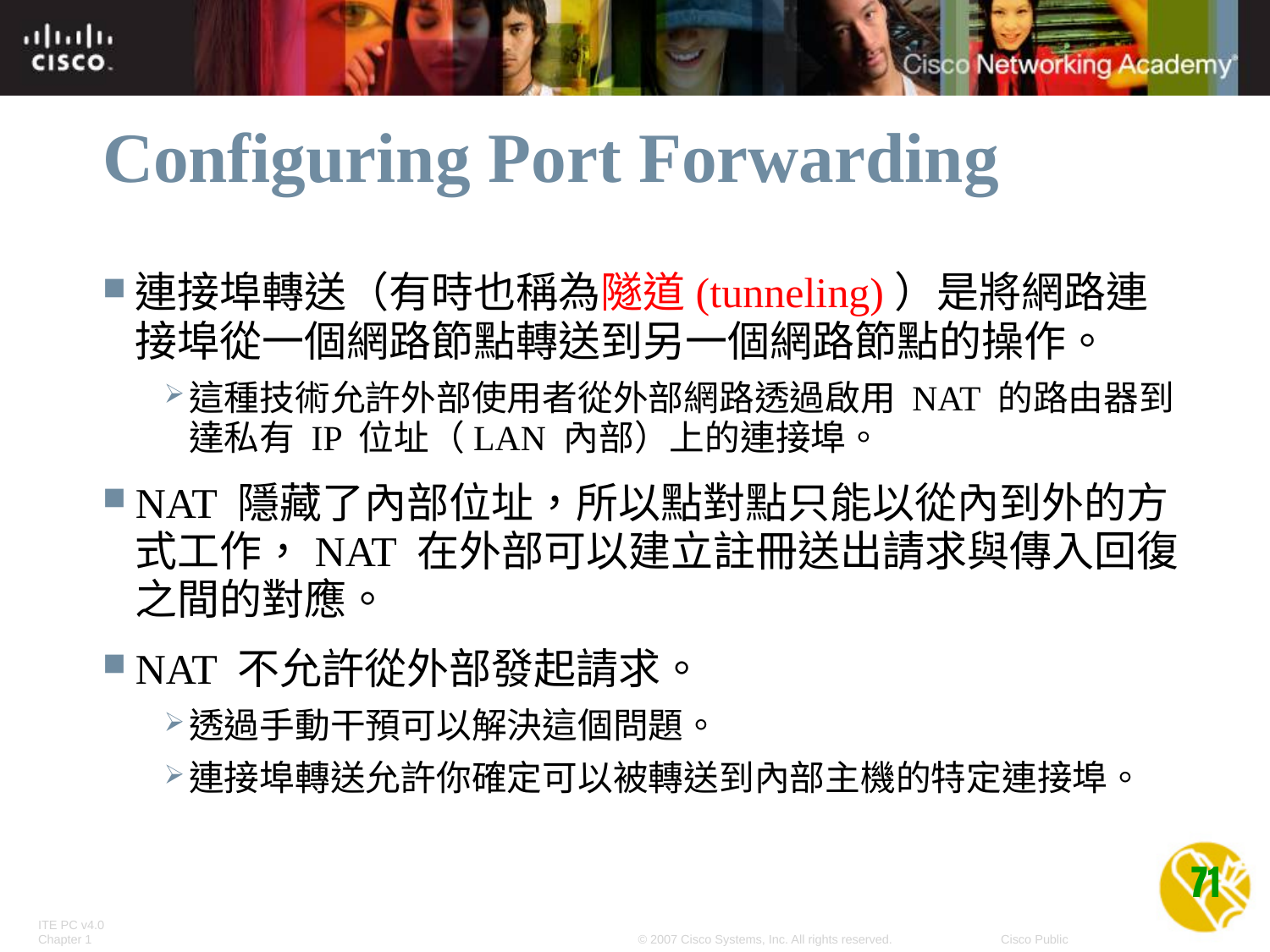

# Configuring Port Forwarding
連接埠轉送（有時也稱為隧道(tunneling)）是將網路連接埠從一個網路節點轉送到另一個網路節點的操作。
這種技術允許外部使用者從外部網路透過啟用 NAT 的路由器到達私有 IP 位址（LAN 內部）上的連接埠。
NAT 隱藏了內部位址，所以點對點只能以從內到外的方式工作，NAT 在外部可以建立註冊送出請求與傳入回復之間的對應。
NAT 不允許從外部發起請求。
透過手動干預可以解決這個問題。
連接埠轉送允許你確定可以被轉送到內部主機的特定連接埠。